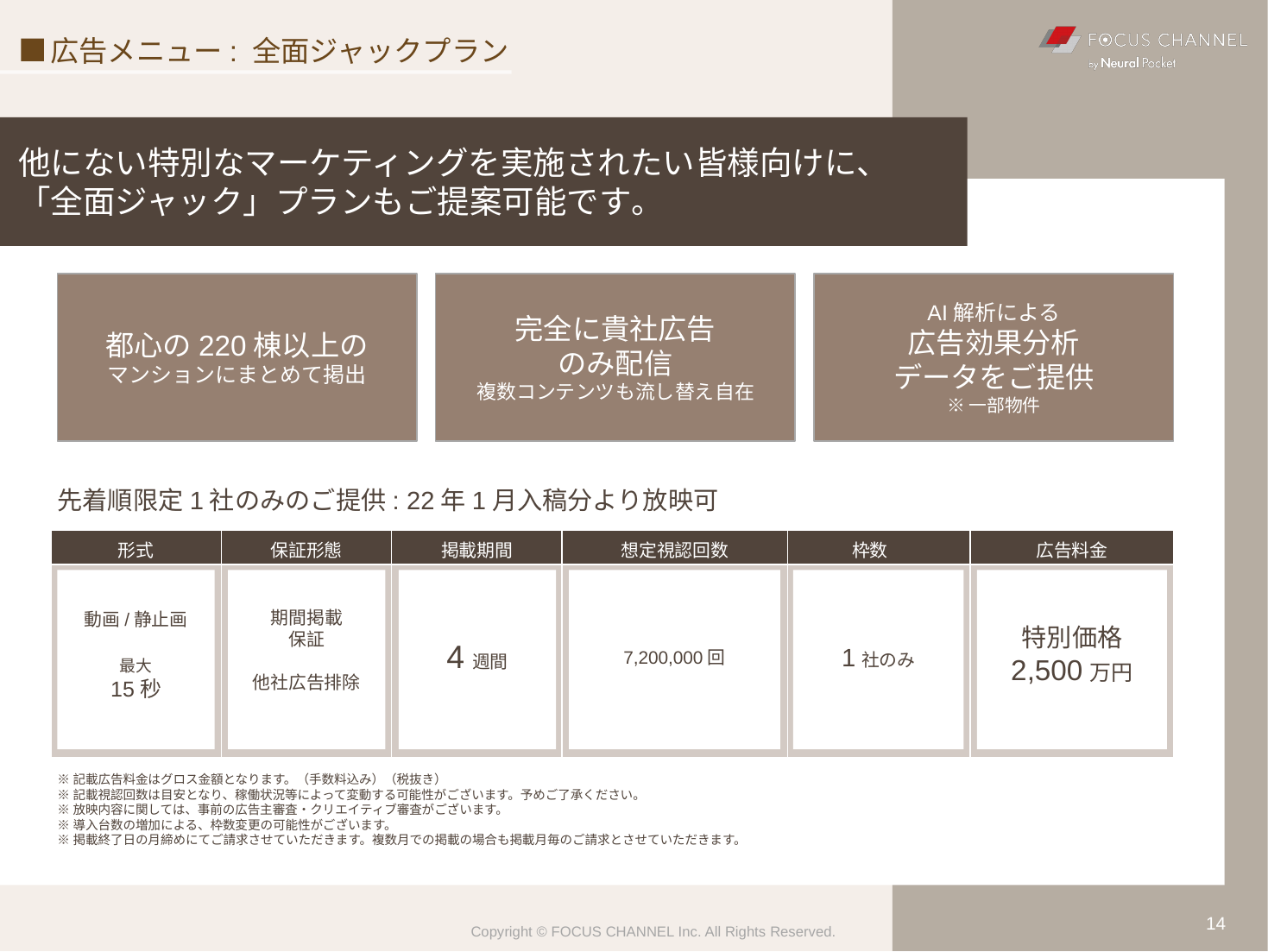

広告メニュー: 全面ジャックプラン

他にない特別なマーケティングを実施されたい皆様向けに、
「全面ジャック」プランもご提案可能です。

都心の220棟以上の
マンションにまとめて掲出
完全に貴社広告
のみ配信
複数コンテンツも流し替え自在
AI解析による
広告効果分析
データをご提供
※一部物件
先着順限定1社のみのご提供: 22年1月入稿分より放映可
| 形式 | 保証形態 | 掲載期間 | 想定視認回数 | 枠数 | 広告料金 |
| --- | --- | --- | --- | --- | --- |
|  |  |  |  |  |  |

特別価格
2,500万円

動画/静止画

最大
15秒

4週間

7,200,000回

1社のみ

期間掲載
保証

他社広告排除
※記載広告料金はグロス金額となります。（手数料込み）（税抜き）
※記載視認回数は目安となり、稼働状況等によって変動する可能性がございます。予めご了承ください。
※放映内容に関しては、事前の広告主審査・クリエイティブ審査がございます。
※導入台数の増加による、枠数変更の可能性がございます。
※掲載終了日の月締めにてご請求させていただきます。複数月での掲載の場合も掲載月毎のご請求とさせていただきます。
14